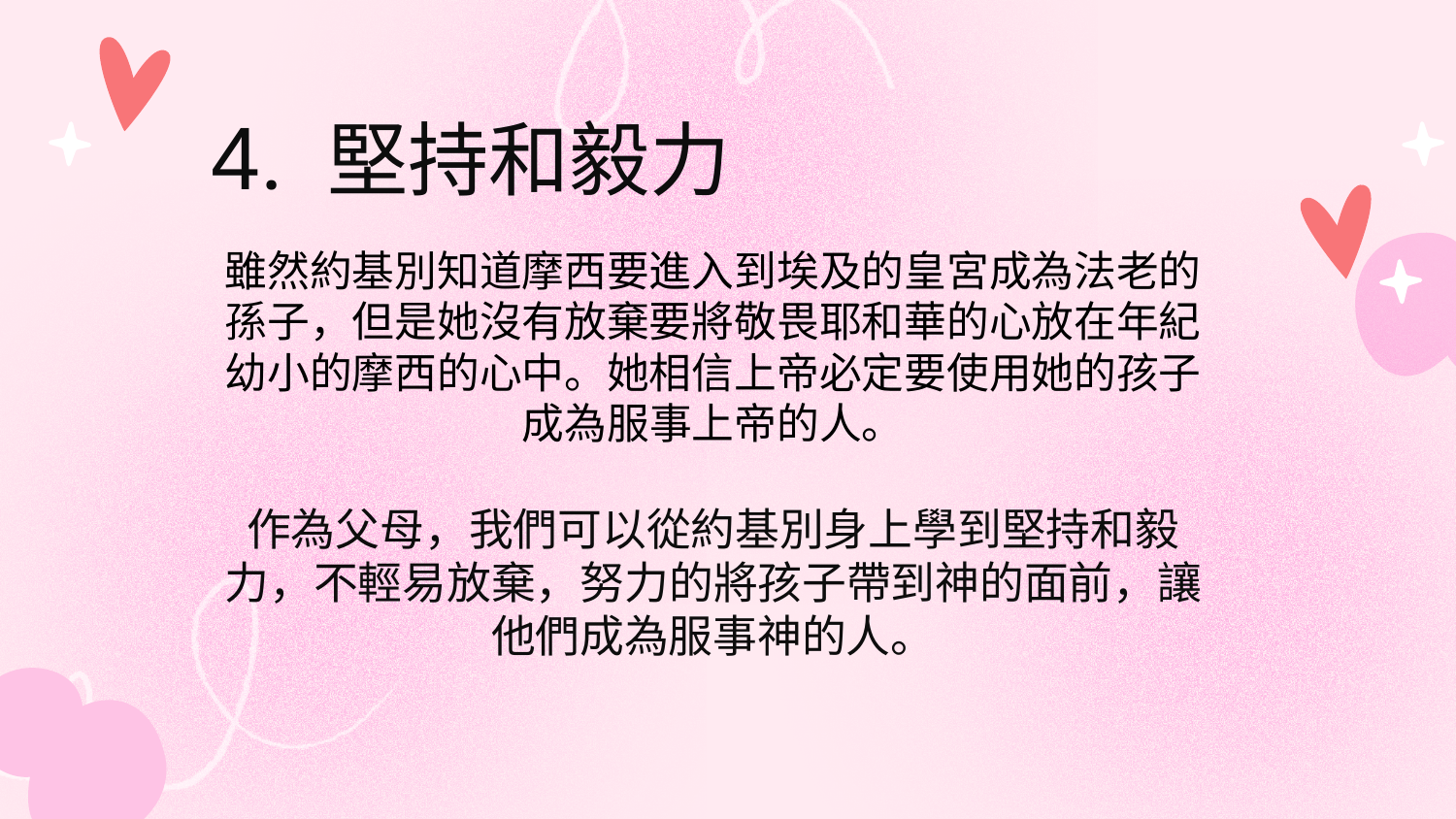

# 4. 堅持和毅力
雖然約基別知道摩西要進入到埃及的皇宮成為法老的孫子，但是她沒有放棄要將敬畏耶和華的心放在年紀幼小的摩西的心中。她相信上帝必定要使用她的孩子成為服事上帝的人。

作為父母，我們可以從約基別身上學到堅持和毅力，不輕易放棄，努力的將孩子帶到神的面前，讓他們成為服事神的人。